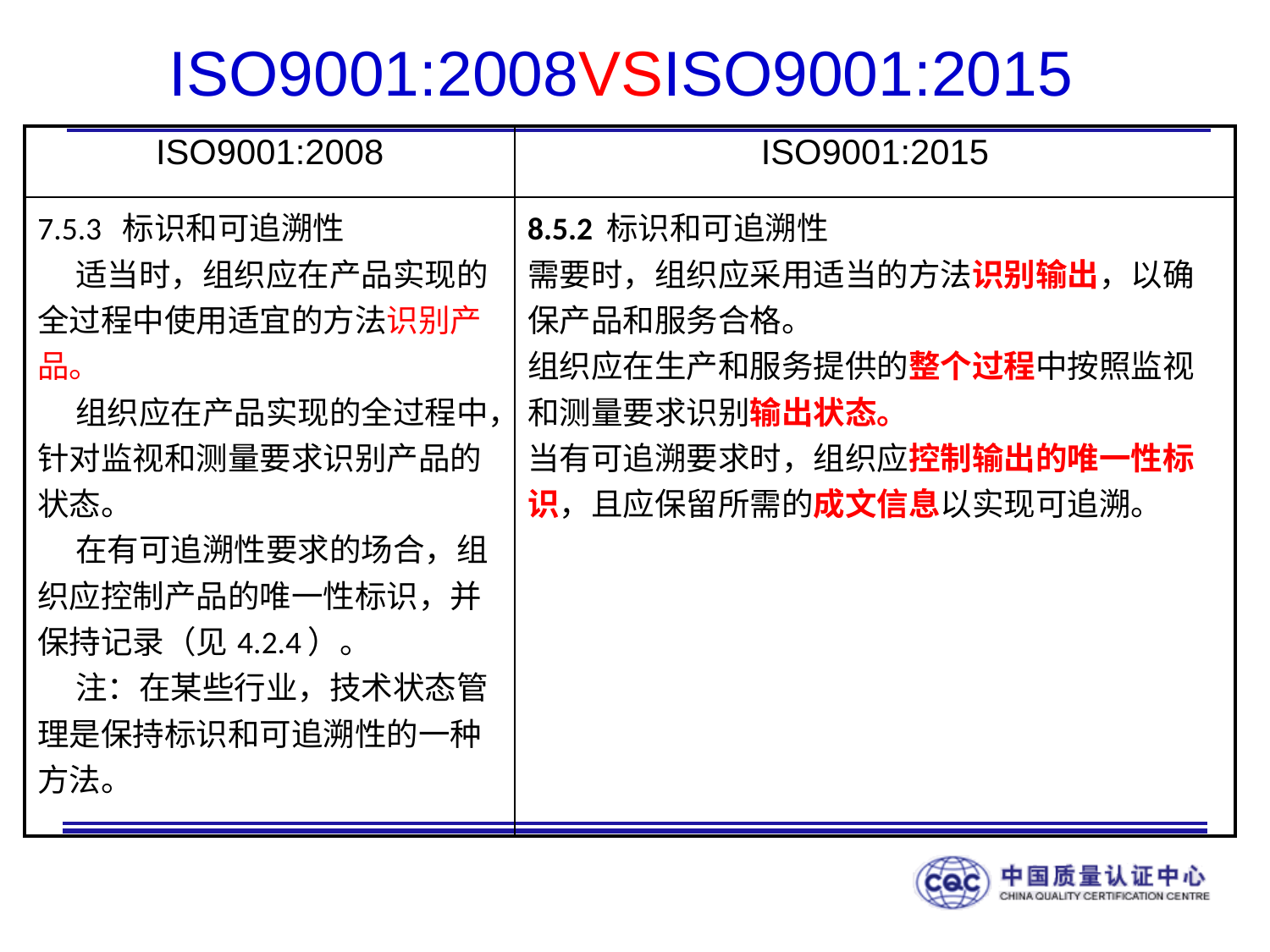

# ISO9001:2008VSISO9001:2015
| ISO9001:2008 | ISO9001:2015 |
| --- | --- |
| 7.5.3 标识和可追溯性 适当时，组织应在产品实现的全过程中使用适宜的方法识别产品。 组织应在产品实现的全过程中，针对监视和测量要求识别产品的状态。 在有可追溯性要求的场合，组织应控制产品的唯一性标识，并保持记录（见4.2.4）。 注：在某些行业，技术状态管理是保持标识和可追溯性的一种方法。 | 8.5.2 标识和可追溯性 需要时，组织应采用适当的方法识别输出，以确保产品和服务合格。 组织应在生产和服务提供的整个过程中按照监视和测量要求识别输出状态。 当有可追溯要求时，组织应控制输出的唯一性标识，且应保留所需的成文信息以实现可追溯。 |
199